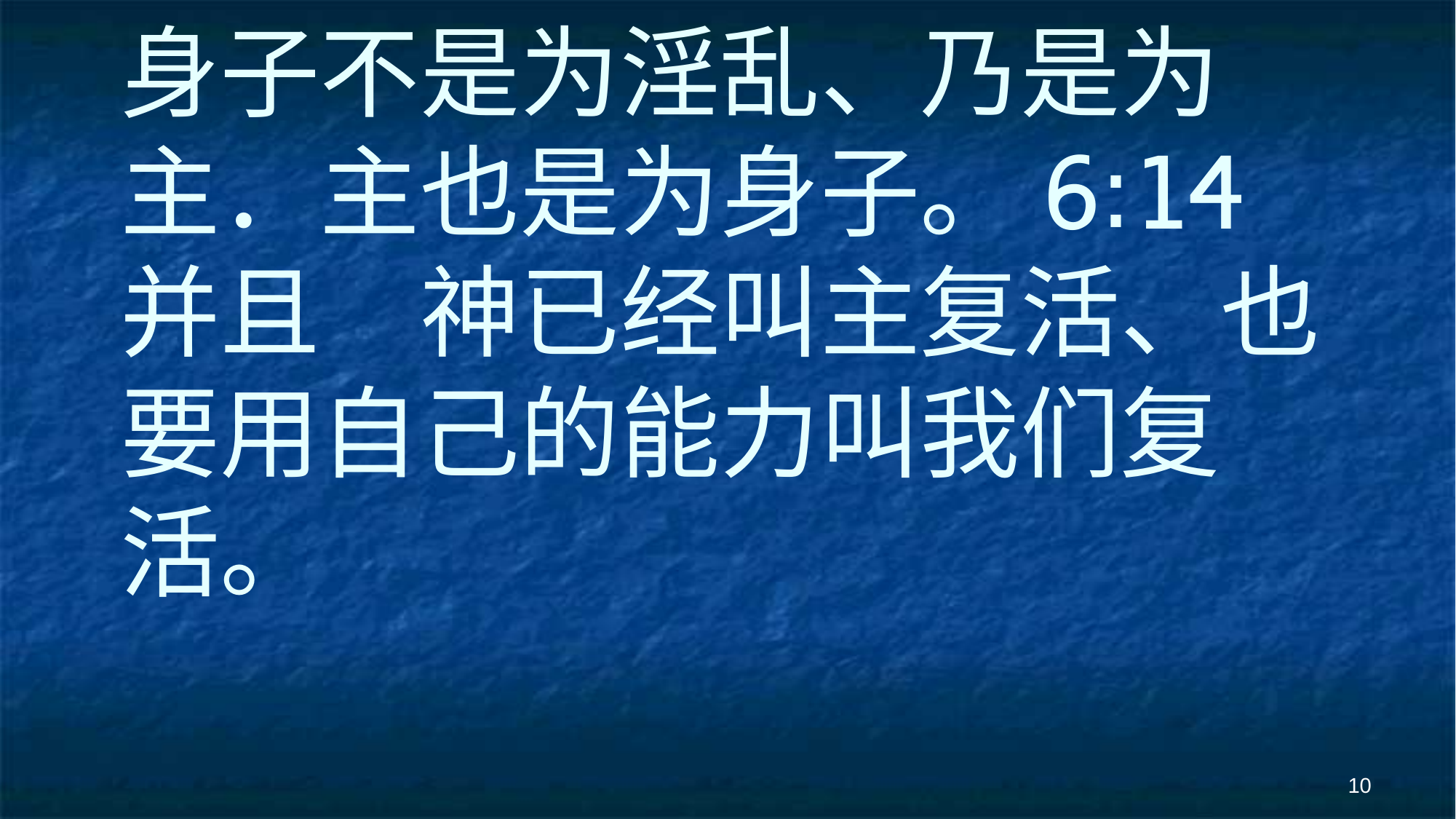

# 身子不是为淫乱、乃是为主．主也是为身子。6:14并且　神已经叫主复活、也要用自己的能力叫我们复活。

10